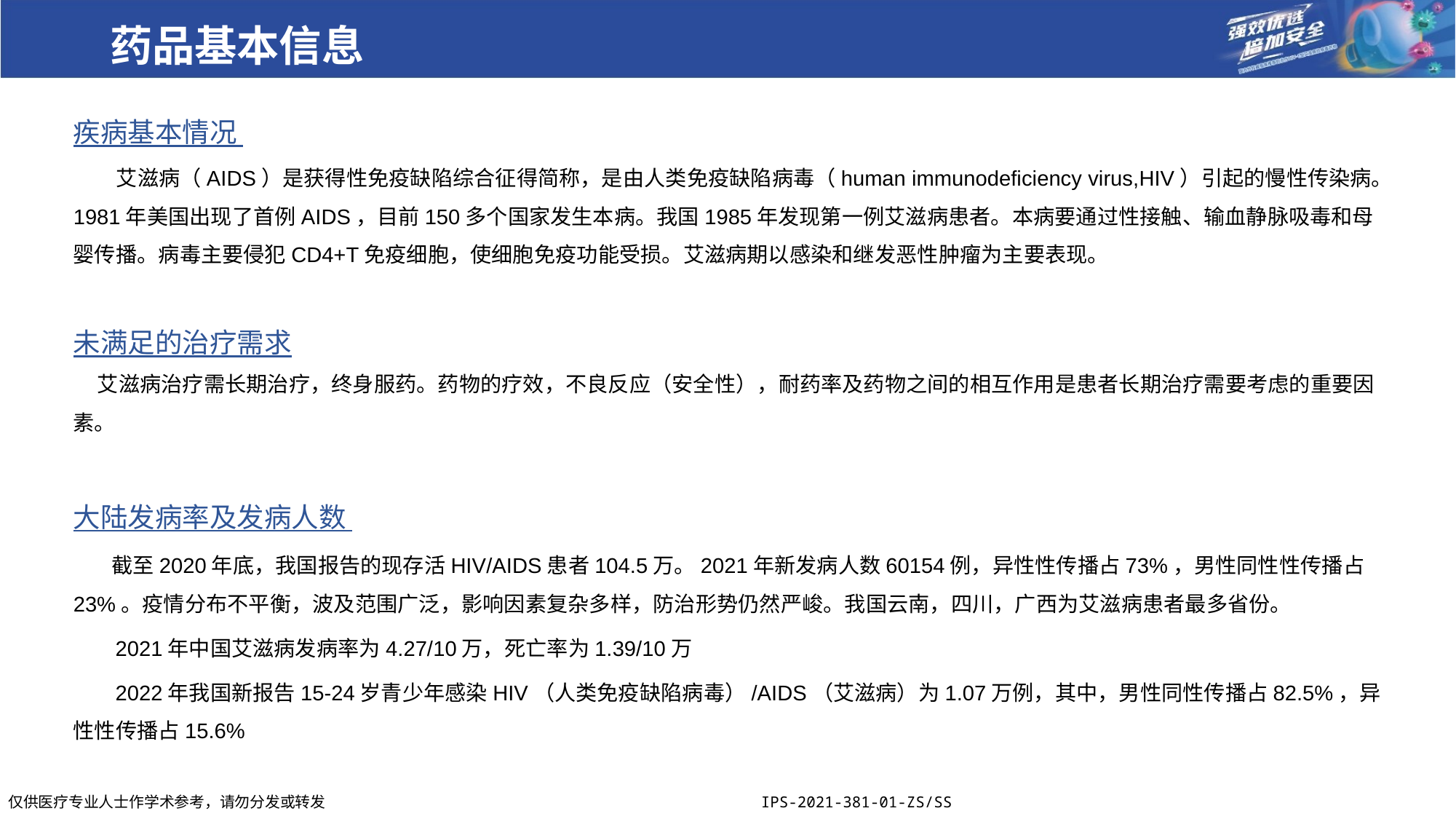

药品基本信息

疾病基本情况
        艾滋病（AIDS）是获得性免疫缺陷综合征得简称，是由人类免疫缺陷病毒（human immunodeficiency virus,HIV）引起的慢性传染病。1981年美国出现了首例AIDS，目前150多个国家发生本病。我国1985年发现第一例艾滋病患者。本病要通过性接触、输血静脉吸毒和母婴传播。病毒主要侵犯CD4+T免疫细胞，使细胞免疫功能受损。艾滋病期以感染和继发恶性肿瘤为主要表现。

未满足的治疗需求
    艾滋病治疗需长期治疗，终身服药。药物的疗效，不良反应（安全性），耐药率及药物之间的相互作用是患者长期治疗需要考虑的重要因素。

大陆发病率及发病人数
       截至2020年底，我国报告的现存活HIV/AIDS患者104.5万。2021年新发病人数60154例，异性性传播占73%，男性同性性传播占23%。疫情分布不平衡，波及范围广泛，影响因素复杂多样，防治形势仍然严峻。我国云南，四川，广西为艾滋病患者最多省份。
       2021年中国艾滋病发病率为4.27/10万，死亡率为1.39/10万
       2022年我国新报告15-24岁青少年感染HIV（人类免疫缺陷病毒）/AIDS（艾滋病）为1.07万例，其中，男性同性传播占82.5%，异性性传播占15.6%